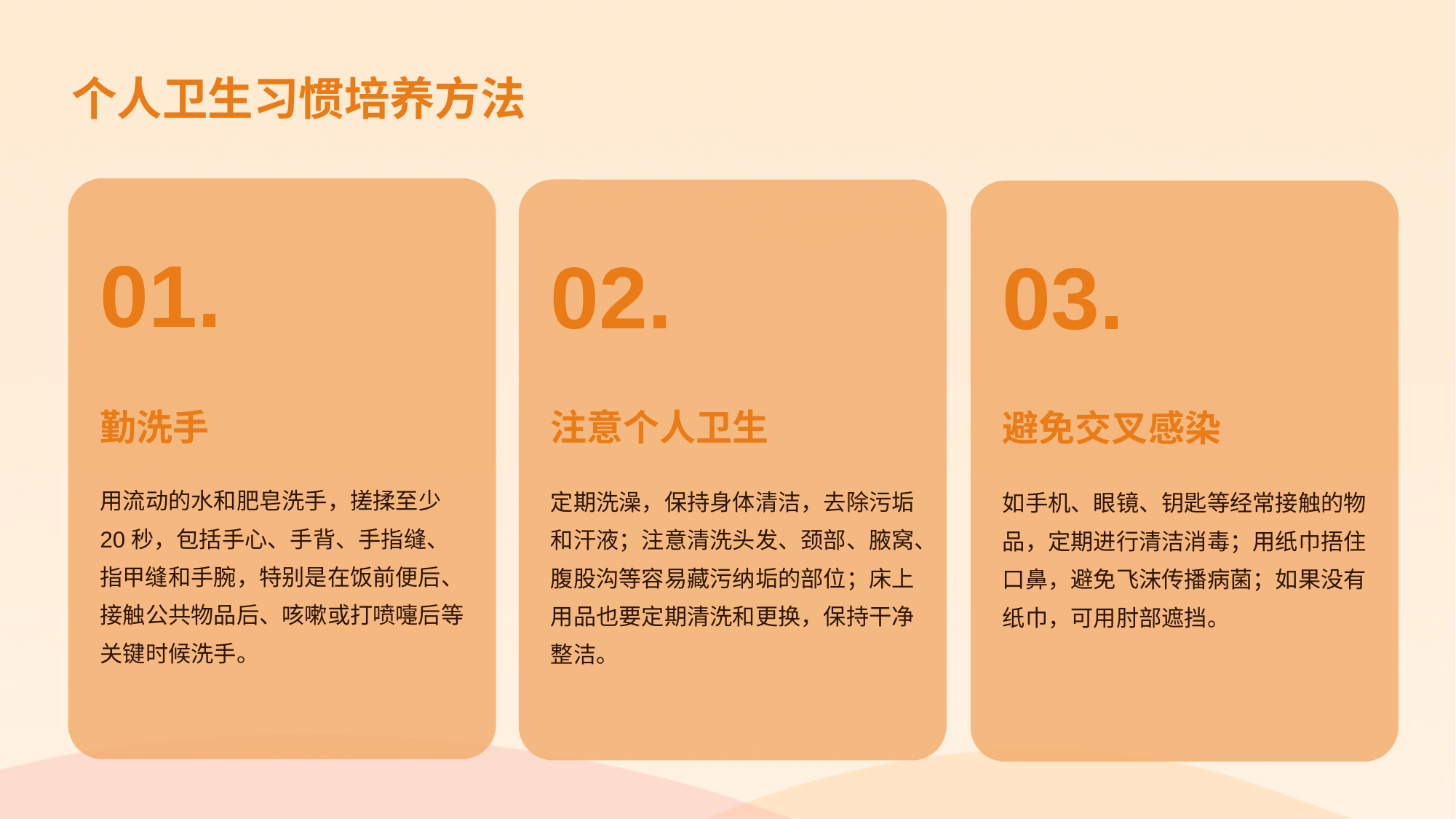

个人卫生习惯培养方法

01.
02.
03.
勤洗手
注意个人卫生
避免交叉感染
用流动的水和肥皂洗手，搓揉至少20秒，包括手心、手背、手指缝、指甲缝和手腕，特别是在饭前便后、接触公共物品后、咳嗽或打喷嚏后等关键时候洗手。
定期洗澡，保持身体清洁，去除污垢和汗液；注意清洗头发、颈部、腋窝、腹股沟等容易藏污纳垢的部位；床上用品也要定期清洗和更换，保持干净整洁。
如手机、眼镜、钥匙等经常接触的物品，定期进行清洁消毒；用纸巾捂住口鼻，避免飞沫传播病菌；如果没有纸巾，可用肘部遮挡。